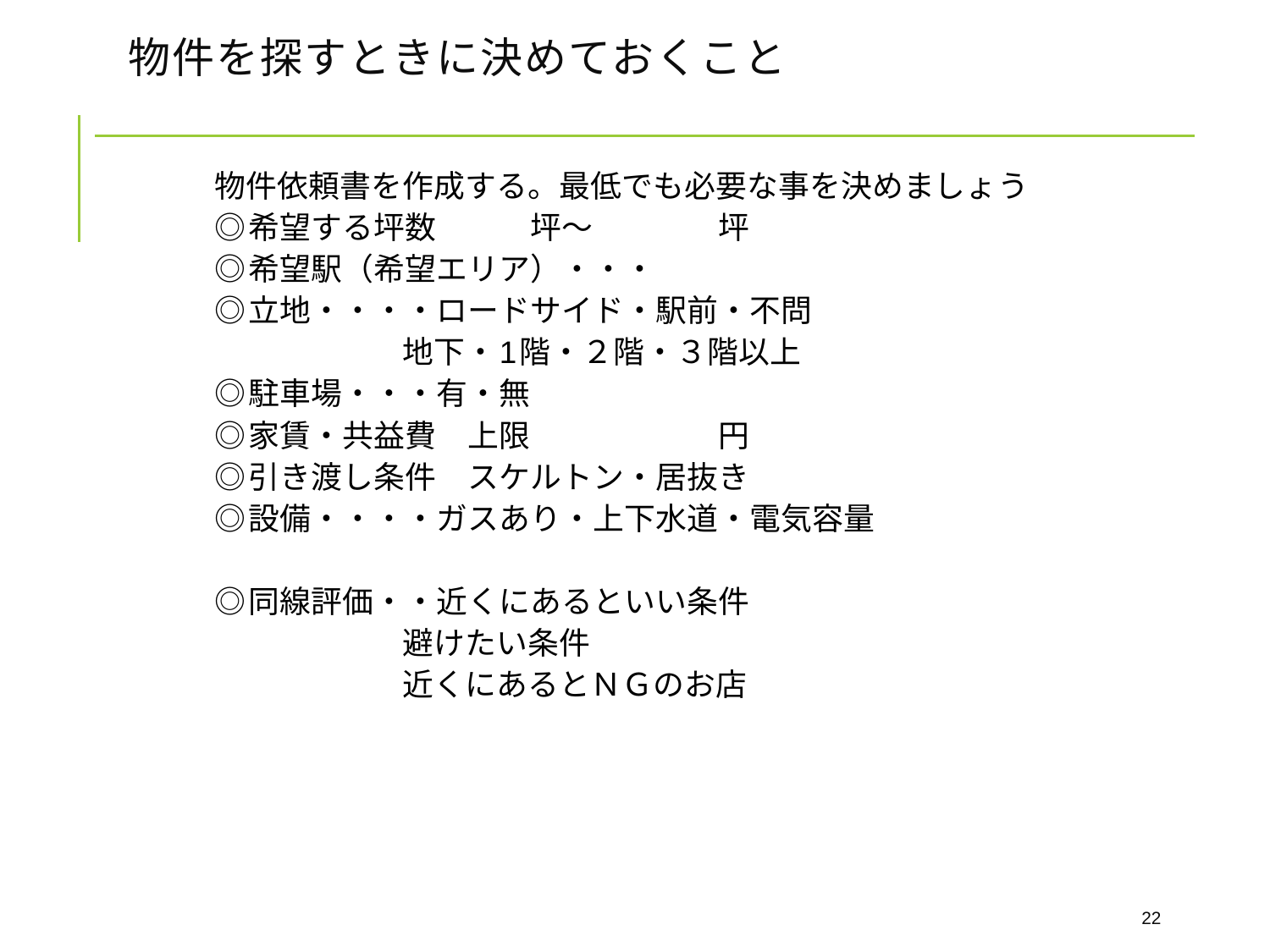

# 物件を探すときに決めておくこと
物件依頼書を作成する。最低でも必要な事を決めましょう
◎希望する坪数　　　坪～　　　　坪
◎希望駅（希望エリア）・・・
◎立地・・・・ロードサイド・駅前・不問
　　　　　　地下・1階・２階・３階以上
◎駐車場・・・有・無
◎家賃・共益費　上限　　　　　　円
◎引き渡し条件　スケルトン・居抜き
◎設備・・・・ガスあり・上下水道・電気容量

◎同線評価・・近くにあるといい条件
　　　　　　避けたい条件
　　　　　　近くにあるとＮＧのお店

22